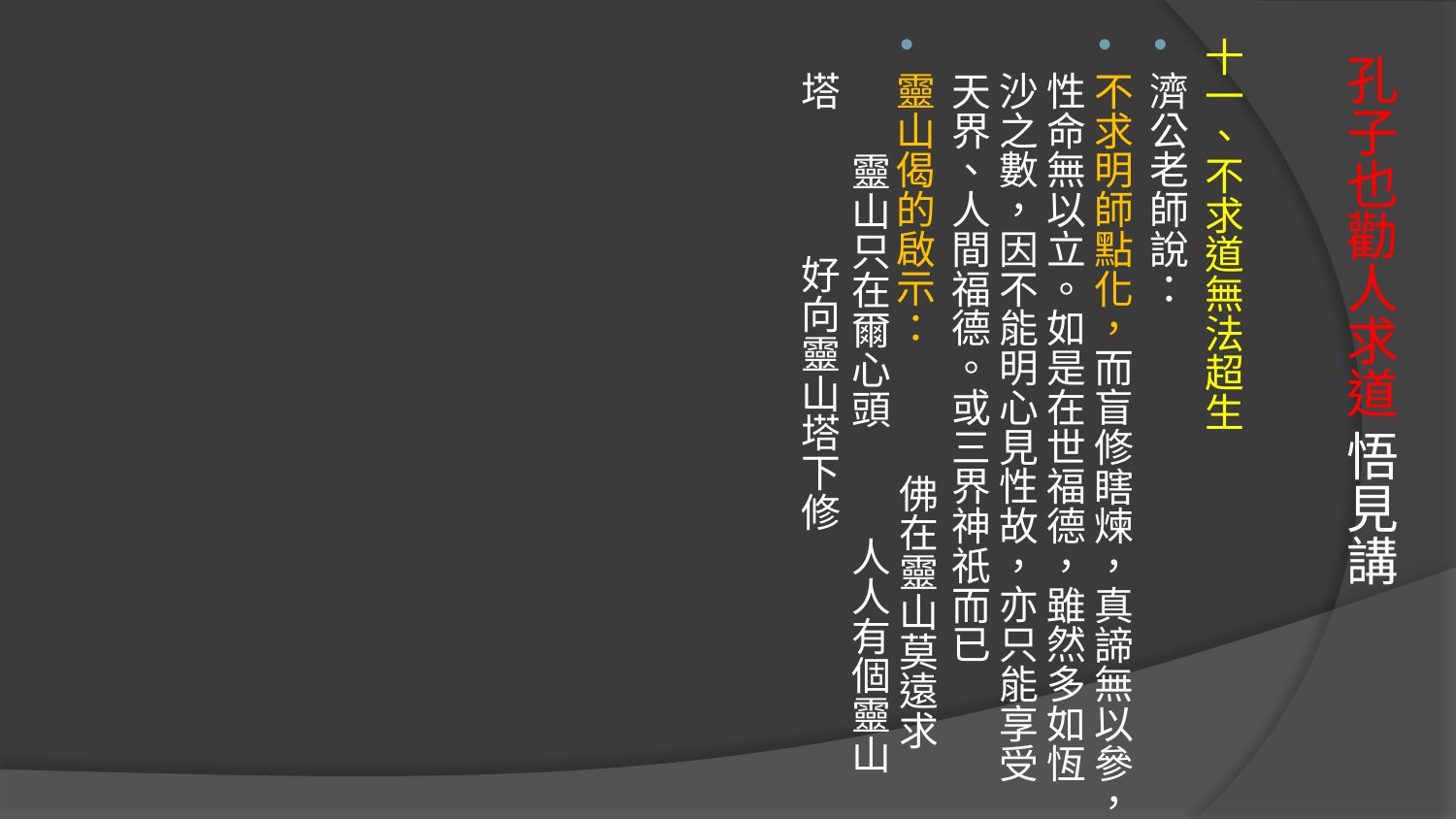

十一、不求道無法超生
濟公老師說：
不求明師點化，而盲修瞎煉，真諦無以參，性命無以立。如是在世福德，雖然多如恆沙之數，因不能明心見性故，亦只能享受天界、人間福德。或三界神祇而已
靈山偈的啟示：              佛在靈山莫遠求             靈山只在爾心頭            人人有個靈山塔                好向靈山塔下修

# 孔子也勸人求道 悟見講